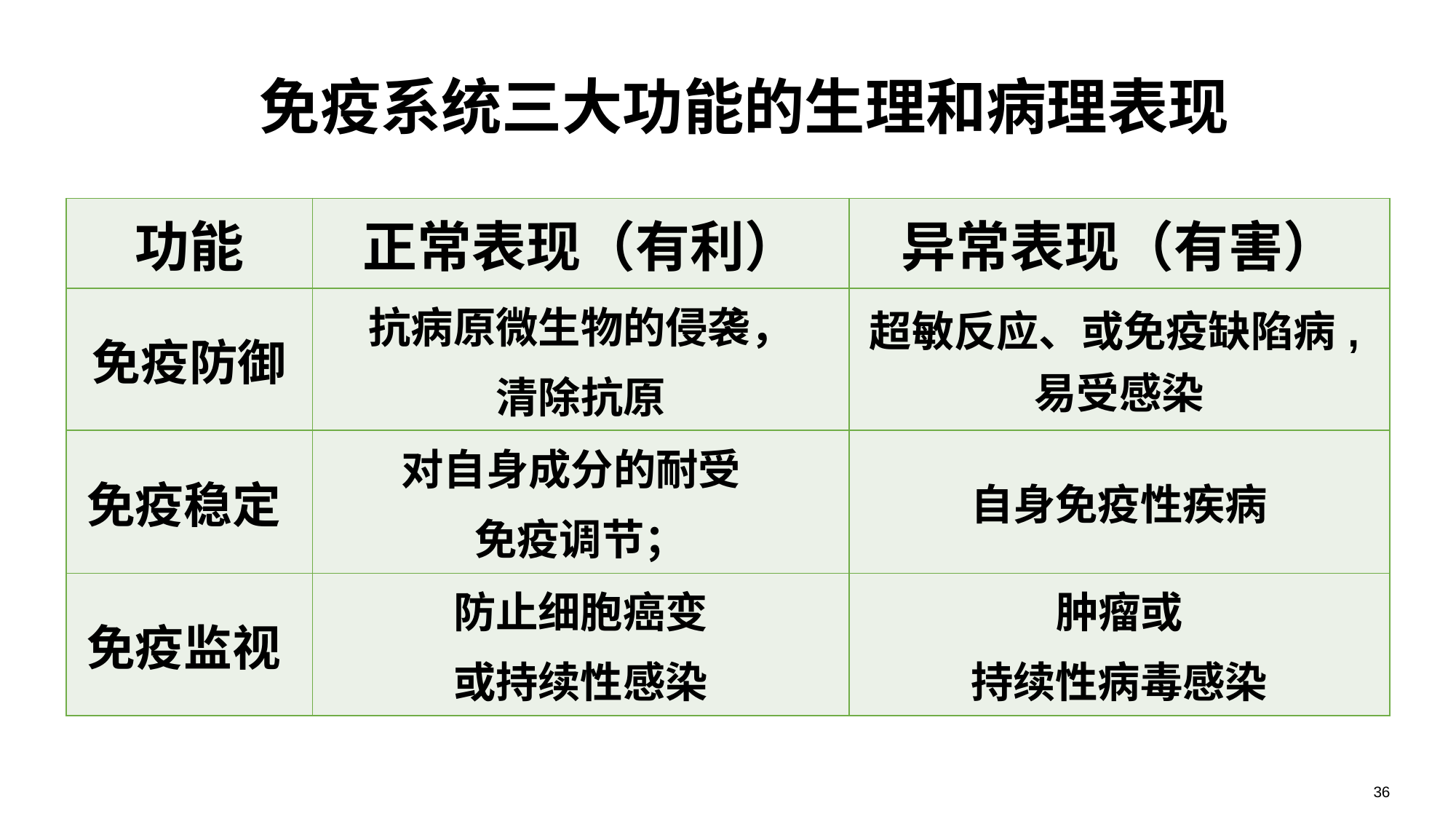

免疫系统三大功能的生理和病理表现
| 功能 | 正常表现（有利） | 异常表现（有害） |
| --- | --- | --- |
| 免疫防御 | 抗病原微生物的侵袭， 清除抗原 | 超敏反应、或免疫缺陷病,易受感染 |
| 免疫稳定 | 对自身成分的耐受 免疫调节； | 自身免疫性疾病 |
| 免疫监视 | 防止细胞癌变 或持续性感染 | 肿瘤或 持续性病毒感染 |
36